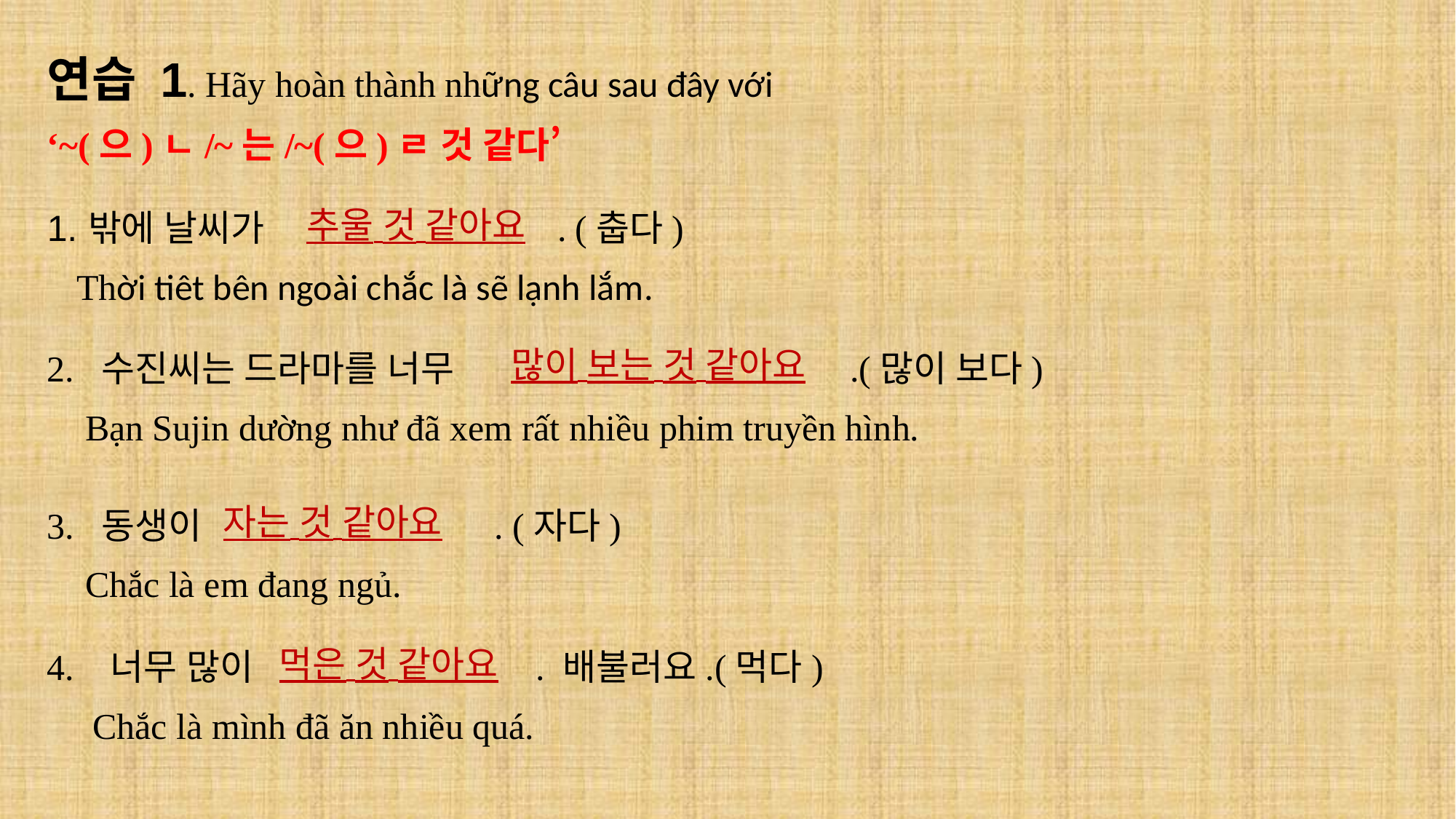

연습 1. Hãy hoàn thành những câu sau đây với
‘~(으)ㄴ/~는/~(으)ㄹ 것 같다’
밖에 날씨가                            . (춥다)
   Thời tiêt bên ngoài chắc là sẽ lạnh lắm.
추울 것 같아요
많이 보는 것 같아요
2.  수진씨는 드라마를 너무                                      .(많이 보다)
   Bạn Sujin dường như đã xem rất nhiều phim truyền hình.
3.  동생이                            . (자다)
Chắc là em đang ngủ.
자는 것 같아요
4.   너무 많이                           . 배불러요.(먹다)
     Chắc là mình đã ăn nhiều quá.
먹은 것 같아요